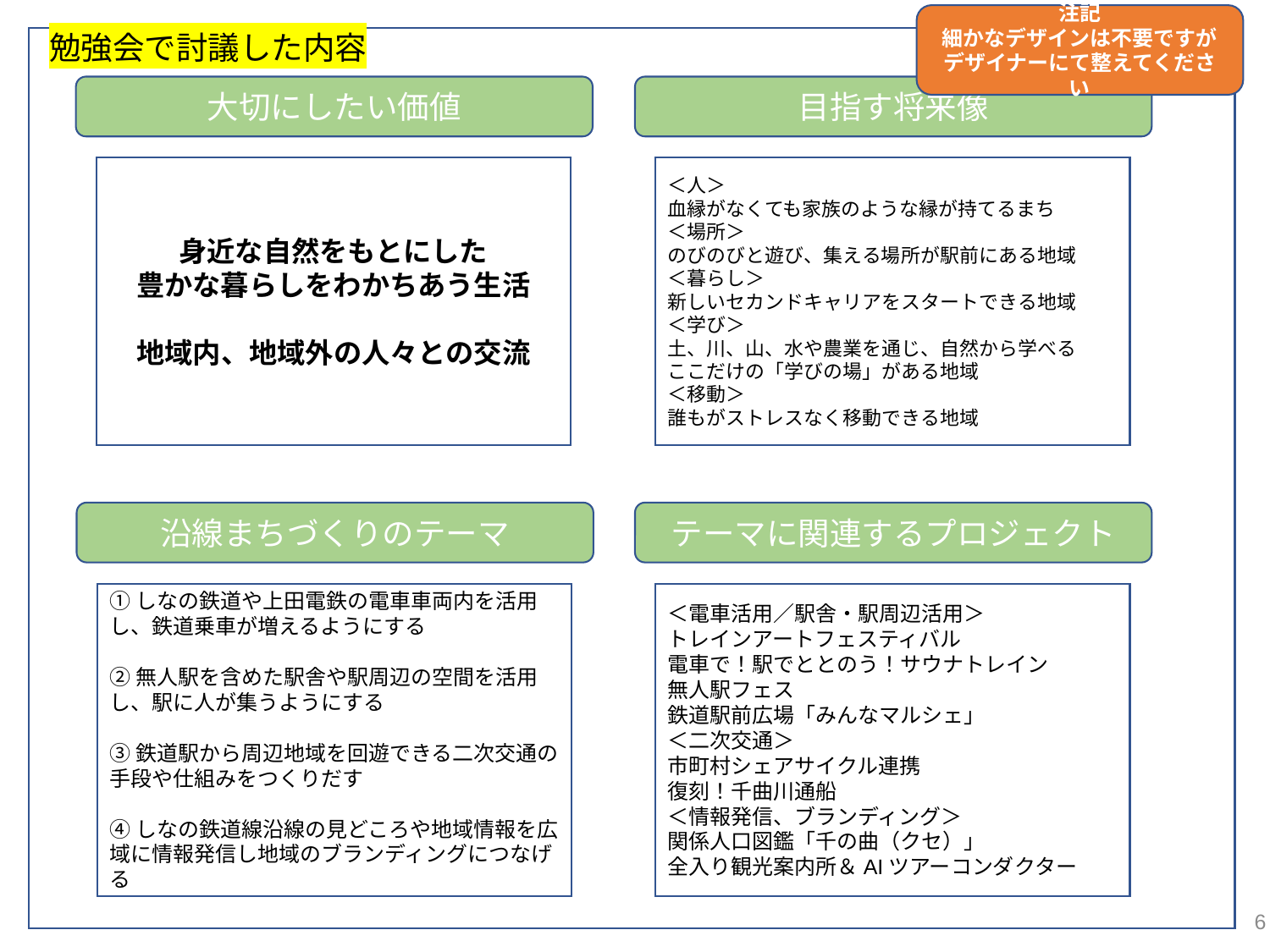

注記
細かなデザインは不要ですが
デザイナーにて整えてください
勉強会で討議した内容

大切にしたい価値
目指す将来像
身近な自然をもとにした
豊かな暮らしをわかちあう生活

地域内、地域外の人々との交流
＜人＞
血縁がなくても家族のような縁が持てるまち
＜場所＞
のびのびと遊び、集える場所が駅前にある地域
＜暮らし＞
新しいセカンドキャリアをスタートできる地域
＜学び＞
土、川、山、水や農業を通じ、自然から学べる
ここだけの「学びの場」がある地域
＜移動＞
誰もがストレスなく移動できる地域
沿線まちづくりのテーマ
テーマに関連するプロジェクト
①しなの鉄道や上田電鉄の電車車両内を活用し、鉄道乗車が増えるようにする

②無人駅を含めた駅舎や駅周辺の空間を活用し、駅に人が集うようにする

③鉄道駅から周辺地域を回遊できる二次交通の
手段や仕組みをつくりだす

④しなの鉄道線沿線の見どころや地域情報を広域に情報発信し地域のブランディングにつなげる
＜電車活用／駅舎・駅周辺活用＞
トレインアートフェスティバル
電車で！駅でととのう！サウナトレイン
無人駅フェス
鉄道駅前広場「みんなマルシェ」
＜二次交通＞
市町村シェアサイクル連携
復刻！千曲川通船
＜情報発信、ブランディング＞
関係人口図鑑「千の曲（クセ）」
全入り観光案内所＆AIツアーコンダクター
6